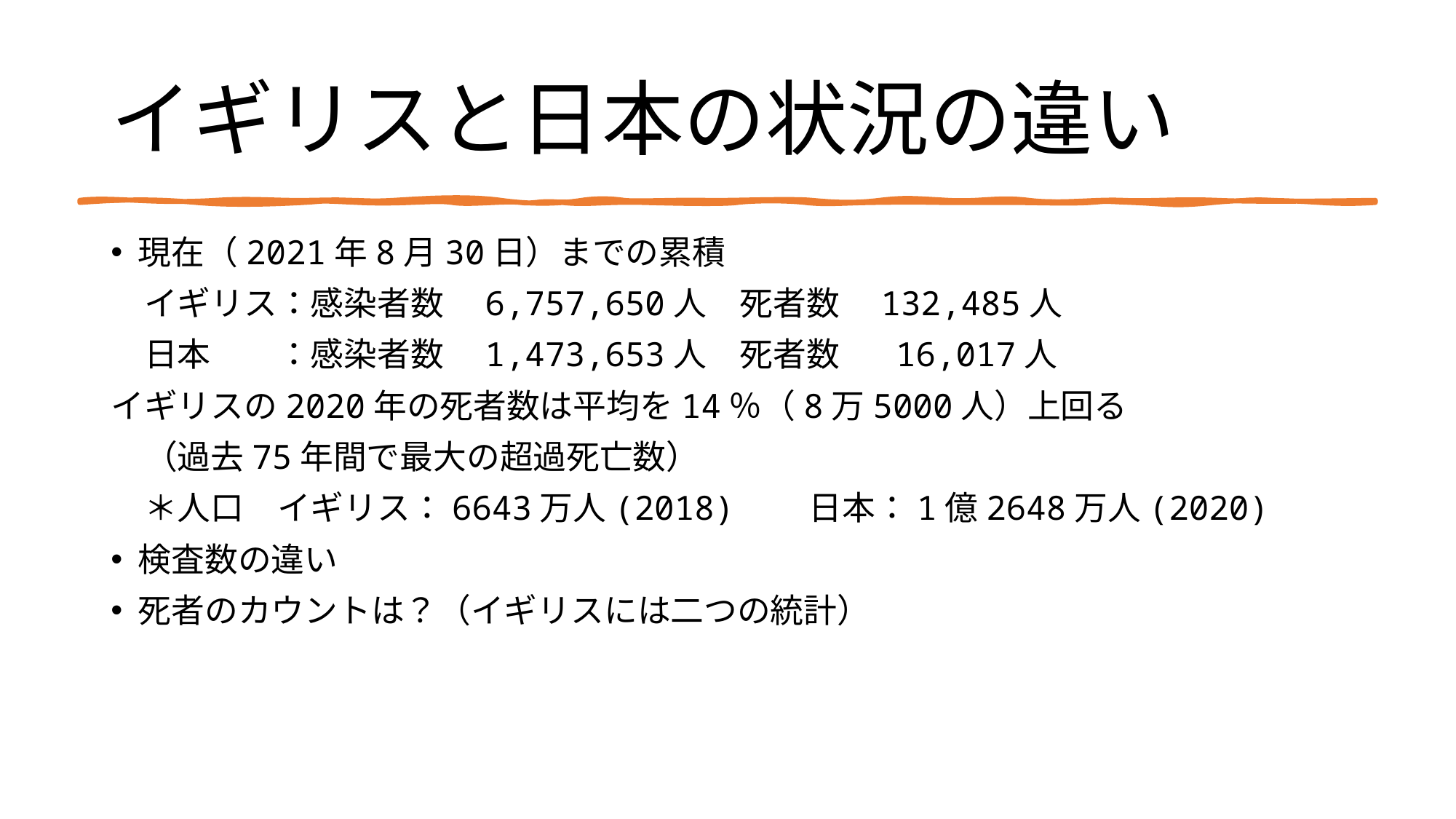

# イギリスと日本の状況の違い

現在（2021年8月30日）までの累積
　イギリス：感染者数　6,757,650人　死者数　132,485人
　日本　　：感染者数　1,473,653人　死者数　  16,017人
イギリスの2020年の死者数は平均を14％（8万5000人）上回る
　（過去75年間で最大の超過死亡数）
　＊人口　イギリス：6643万人(2018)　　日本：1億2648万人(2020)
検査数の違い
死者のカウントは？（イギリスには二つの統計）